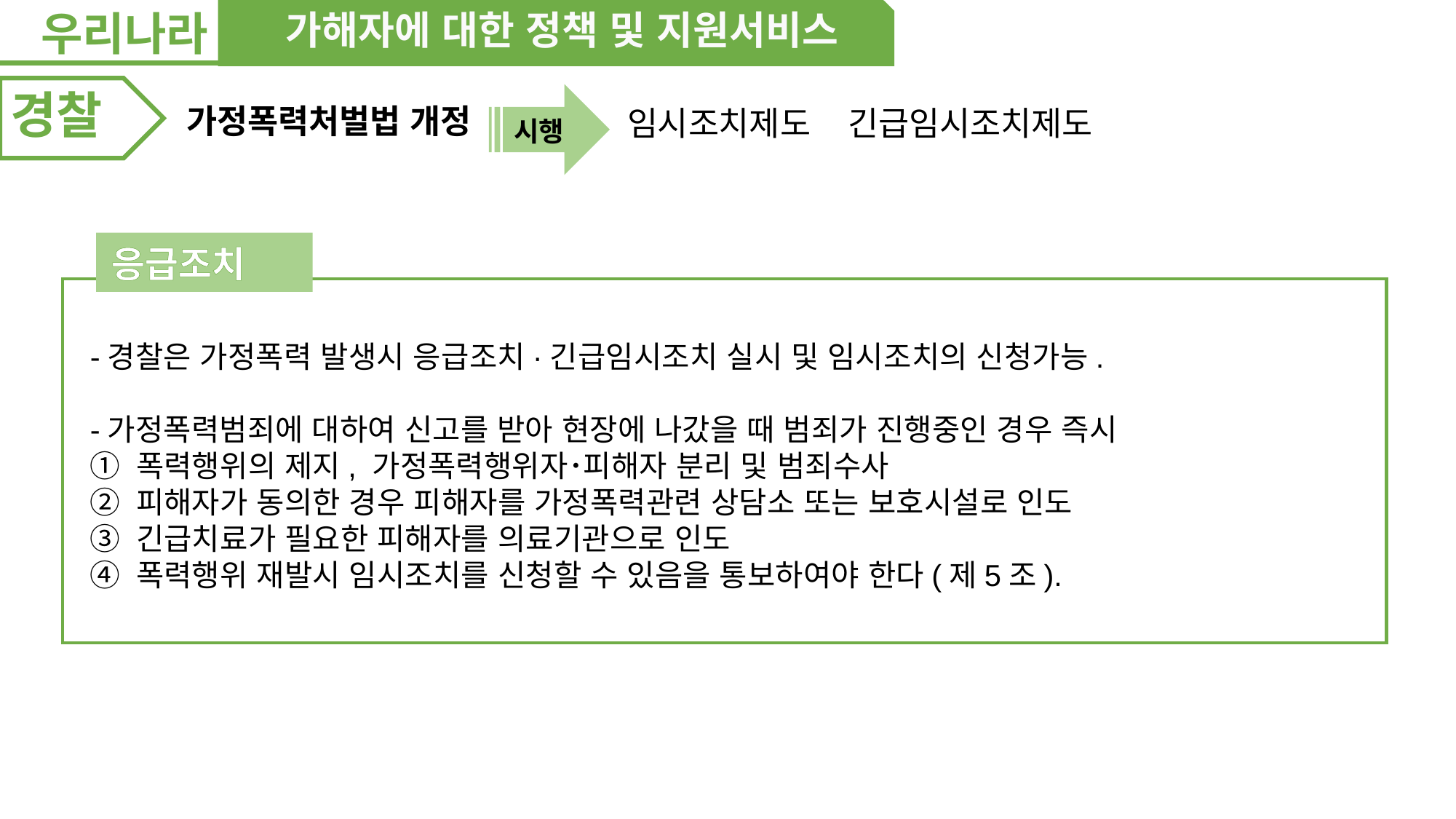

우리나라

가해자에 대한 정책 및 지원서비스
경찰

가정폭력처벌법 개정
임시조치제도
긴급임시조치제도
시행

응급조치

-경찰은 가정폭력 발생시 응급조치·긴급임시조치 실시 및 임시조치의 신청가능.

-가정폭력범죄에 대하여 신고를 받아 현장에 나갔을 때 범죄가 진행중인 경우 즉시
① 폭력행위의 제지, 가정폭력행위자･피해자 분리 및 범죄수사
② 피해자가 동의한 경우 피해자를 가정폭력관련 상담소 또는 보호시설로 인도
③ 긴급치료가 필요한 피해자를 의료기관으로 인도
④ 폭력행위 재발시 임시조치를 신청할 수 있음을 통보하여야 한다(제5조).